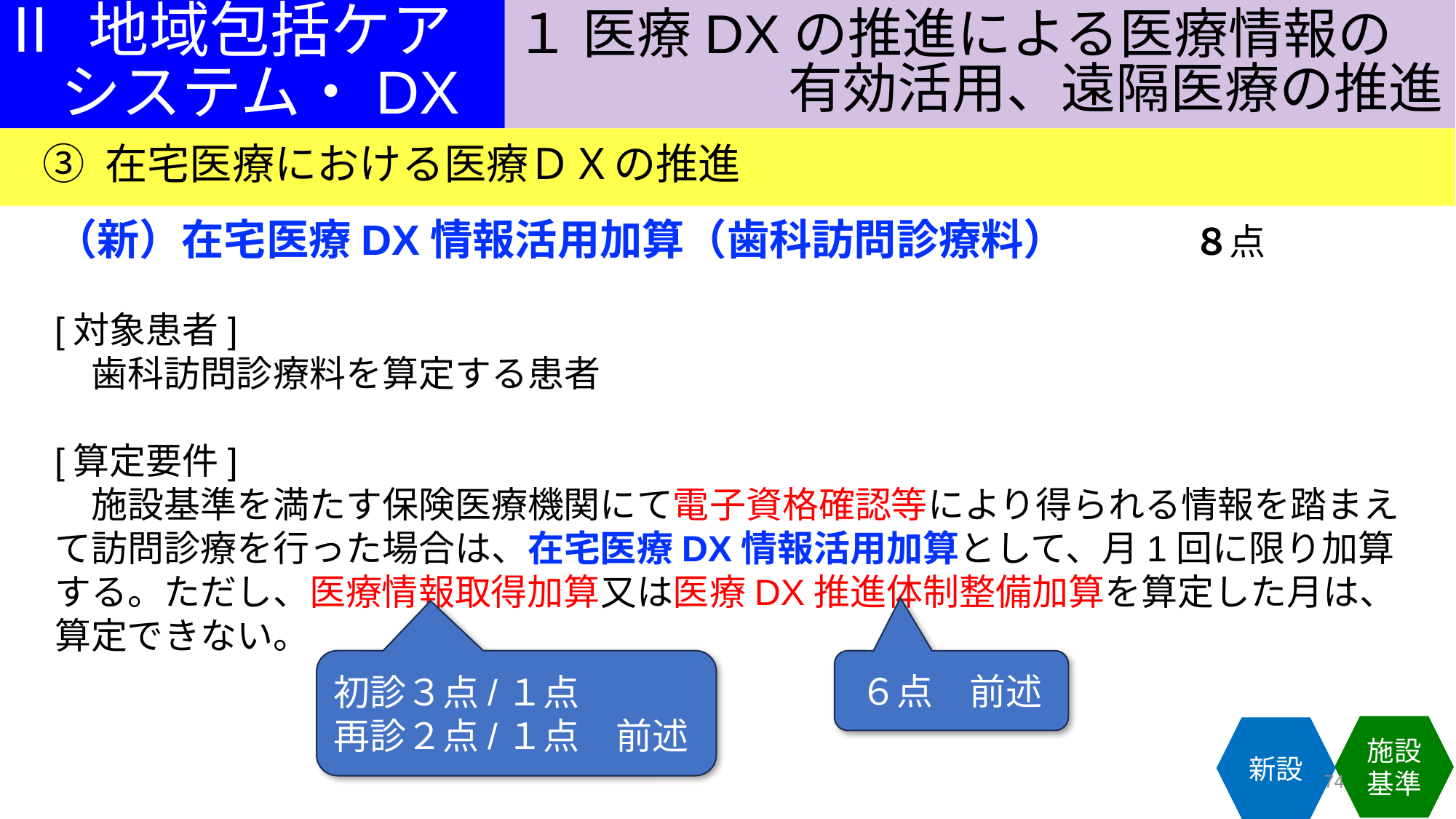

１ 医療DXの推進による医療情報の
　　　　　有効活用、遠隔医療の推進
Ⅱ 地域包括ケア
　システム・DX
③ 在宅医療における医療ＤＸの推進
（新）在宅医療DX情報活用加算（歯科訪問診療料）　　　８点

[対象患者]
　歯科訪問診療料を算定する患者

[算定要件]
　施設基準を満たす保険医療機関にて電子資格確認等により得られる情報を踏まえて訪問診療を行った場合は、在宅医療DX情報活用加算として、月1回に限り加算する。ただし、医療情報取得加算又は医療DX推進体制整備加算を算定した月は、算定できない。

初診３点/１点　　　再診２点/１点　前述
６点　前述
施設基準
新設
74